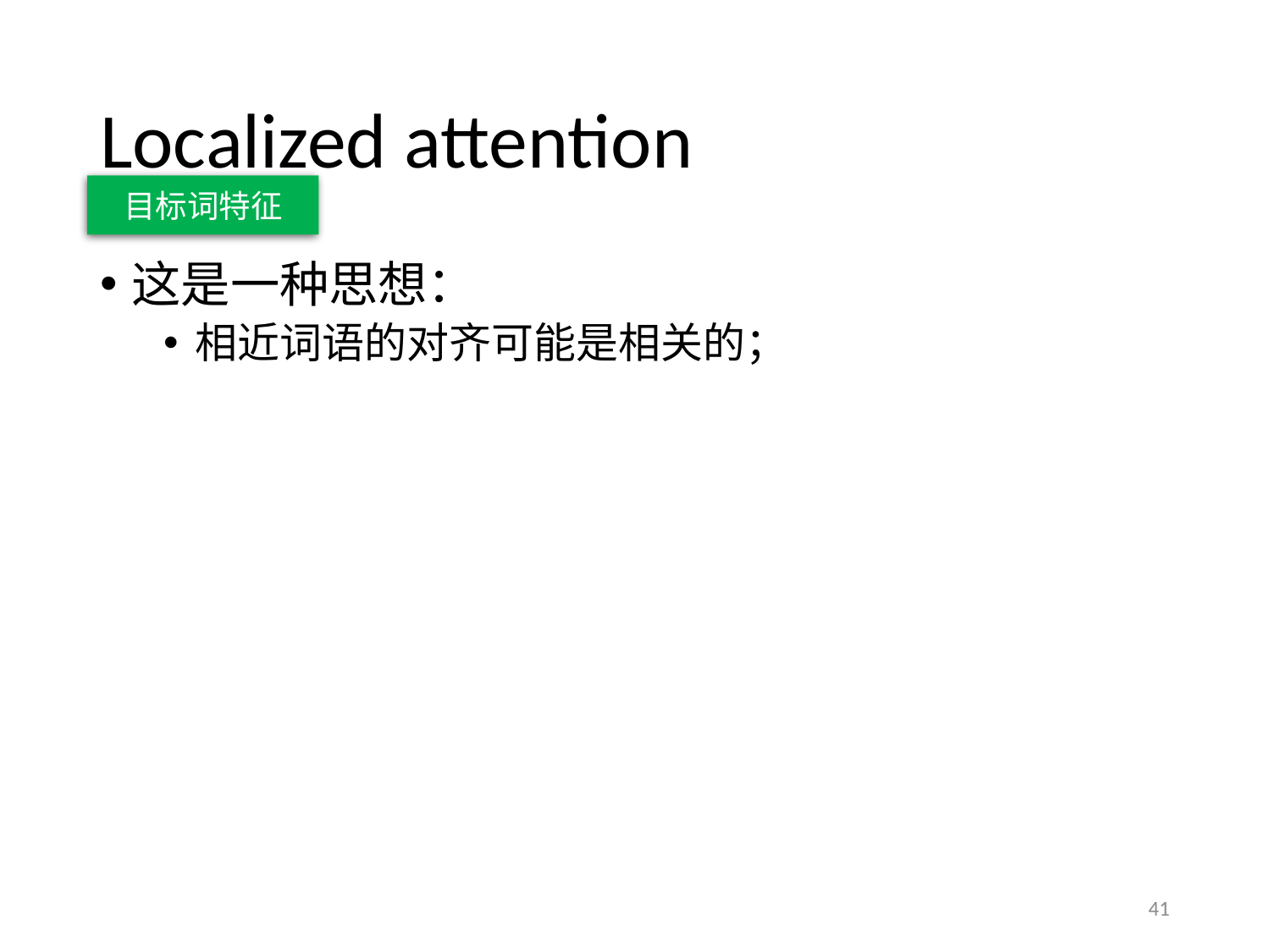

# Localized attention
目标词特征
这是一种思想：
相近词语的对齐可能是相关的；
41